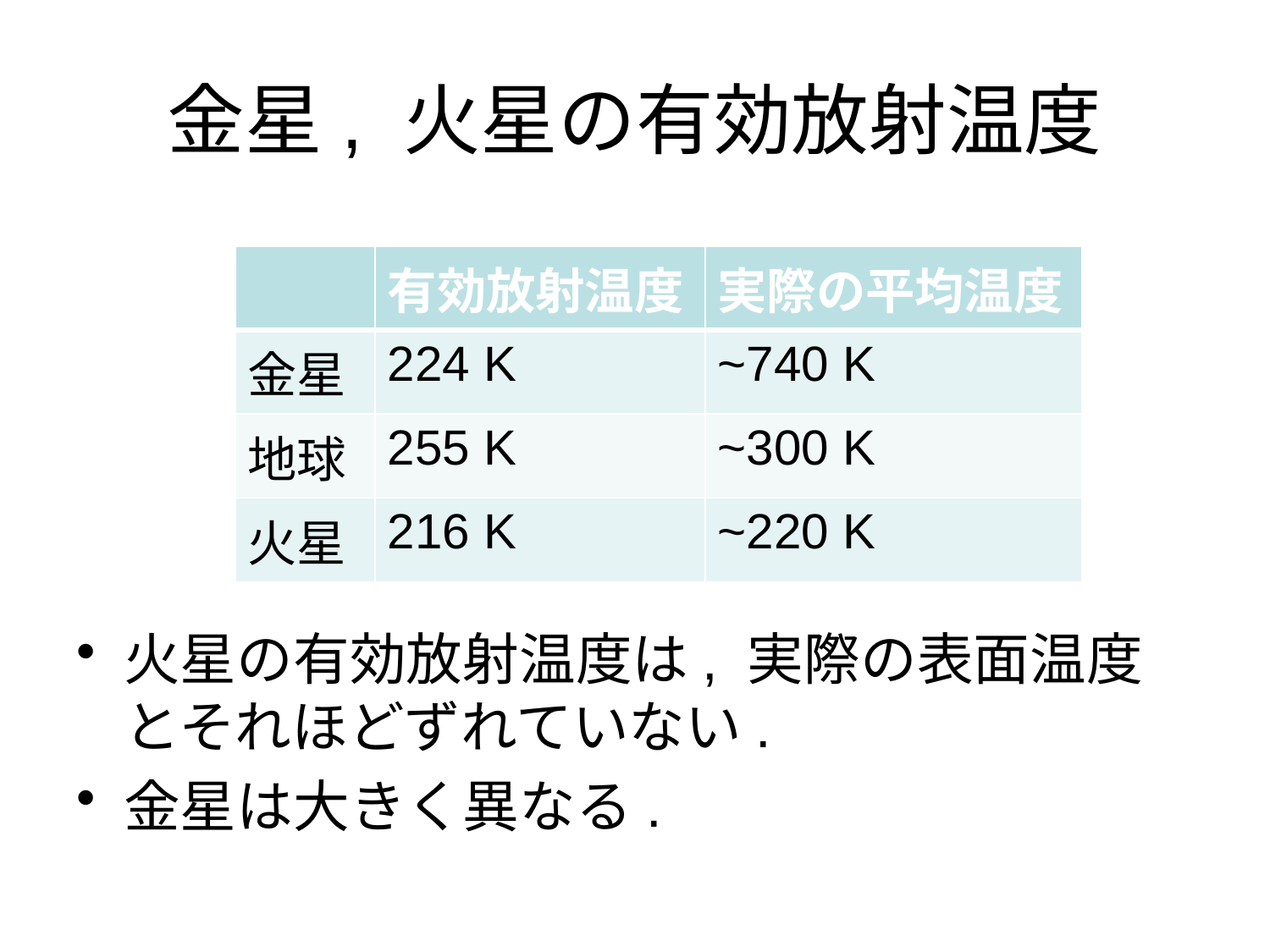

# 金星, 火星の有効放射温度

火星の有効放射温度は, 実際の表面温度とそれほどずれていない.
金星は大きく異なる.
|  | 有効放射温度 | 実際の平均温度 |
| --- | --- | --- |
| 金星 | 224 K | ~740 K |
| 地球 | 255 K | ~300 K |
| 火星 | 216 K | ~220 K |